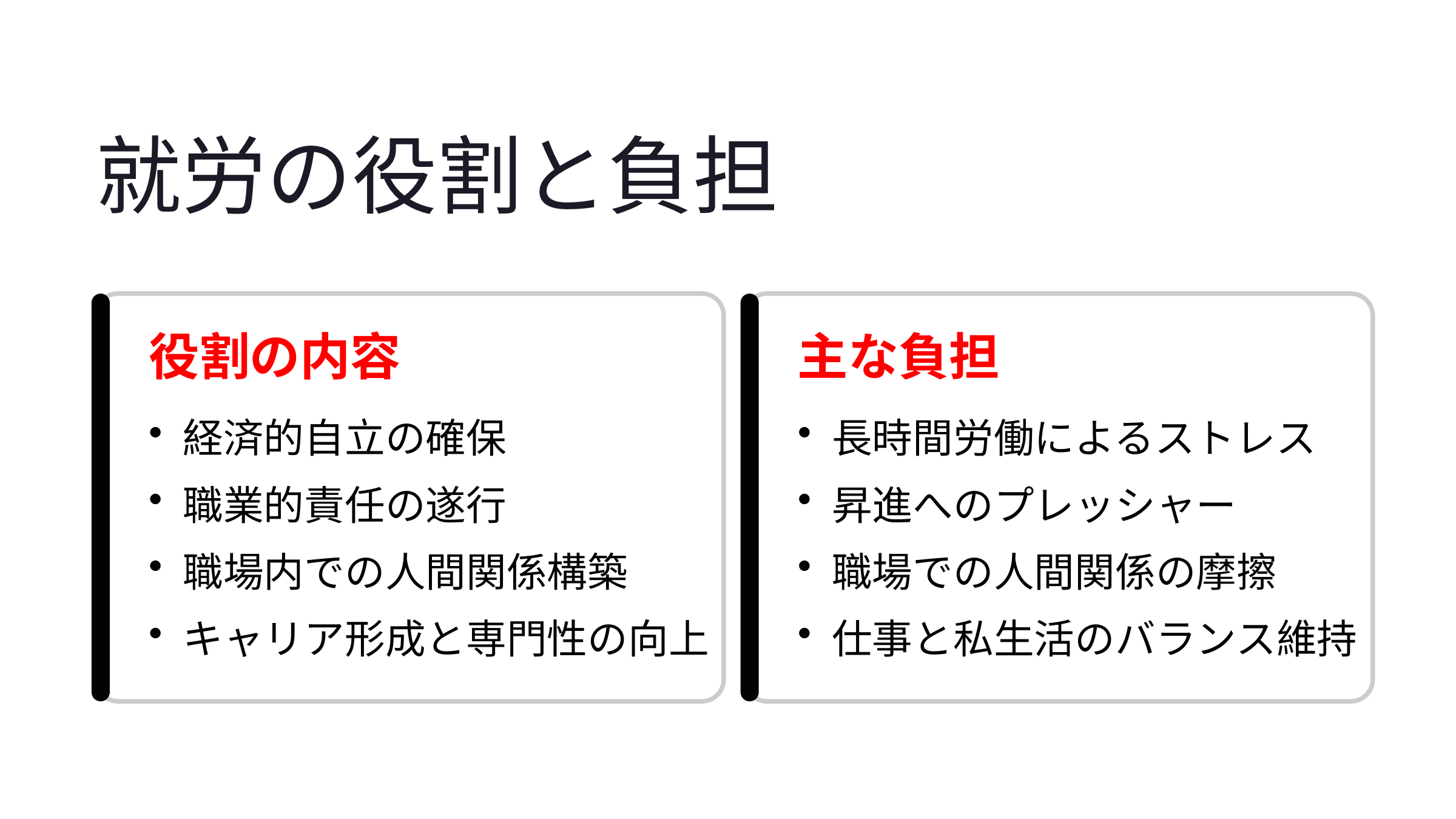

就労の役割と負担

役割の内容
主な負担
経済的自立の確保
長時間労働によるストレス
職業的責任の遂行
昇進へのプレッシャー
職場内での人間関係構築
職場での人間関係の摩擦
キャリア形成と専門性の向上
仕事と私生活のバランス維持